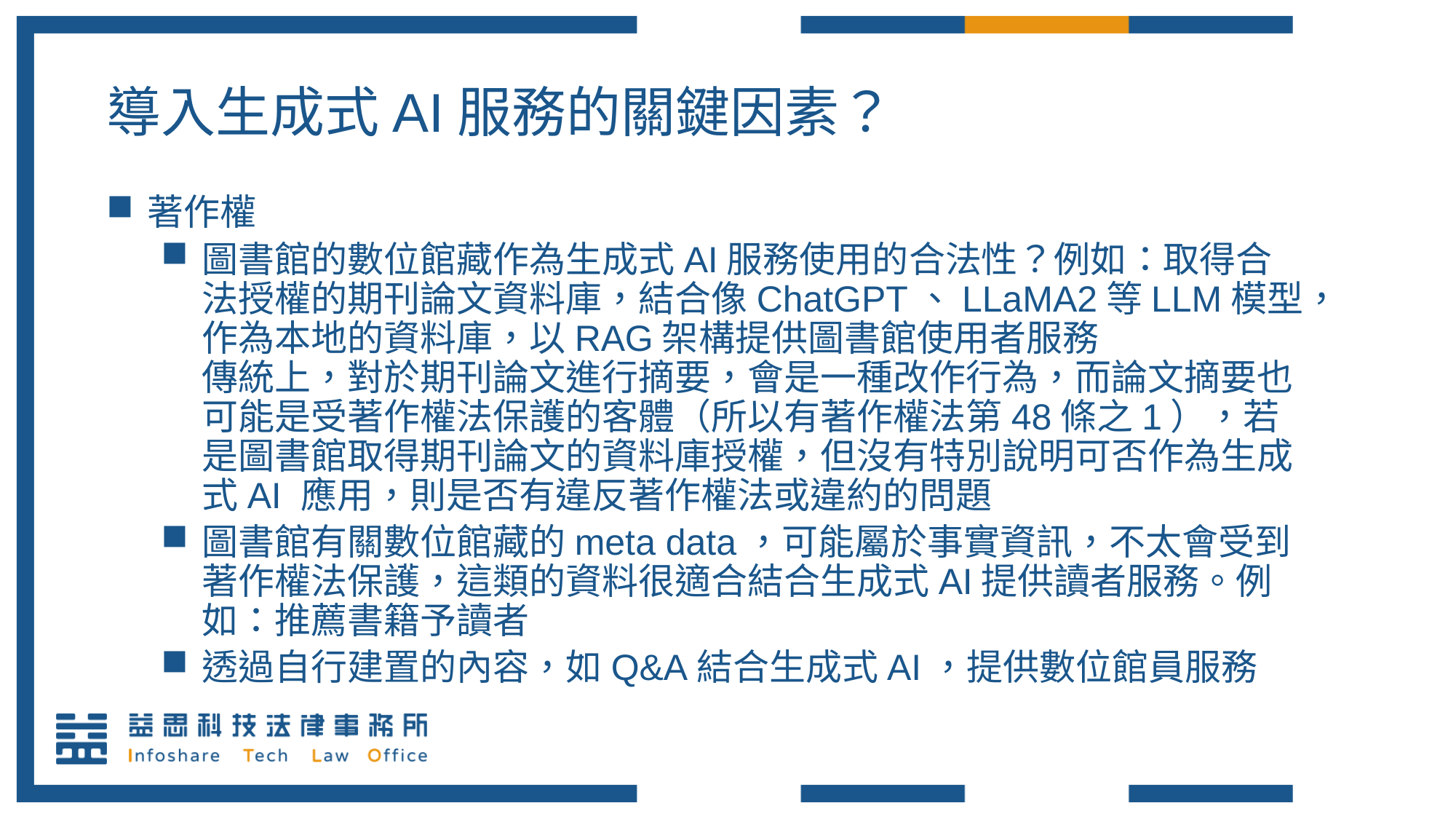

導入生成式AI服務的關鍵因素？
著作權
圖書館的數位館藏作為生成式AI服務使用的合法性？例如：取得合法授權的期刊論文資料庫，結合像ChatGPT、LLaMA2等LLM模型，作為本地的資料庫，以RAG架構提供圖書館使用者服務
傳統上，對於期刊論文進行摘要，會是一種改作行為，而論文摘要也可能是受著作權法保護的客體（所以有著作權法第48條之1），若是圖書館取得期刊論文的資料庫授權，但沒有特別說明可否作為生成式AI 應用，則是否有違反著作權法或違約的問題
圖書館有關數位館藏的meta data，可能屬於事實資訊，不太會受到著作權法保護，這類的資料很適合結合生成式AI提供讀者服務。例如：推薦書籍予讀者
透過自行建置的內容，如Q&A結合生成式AI，提供數位館員服務